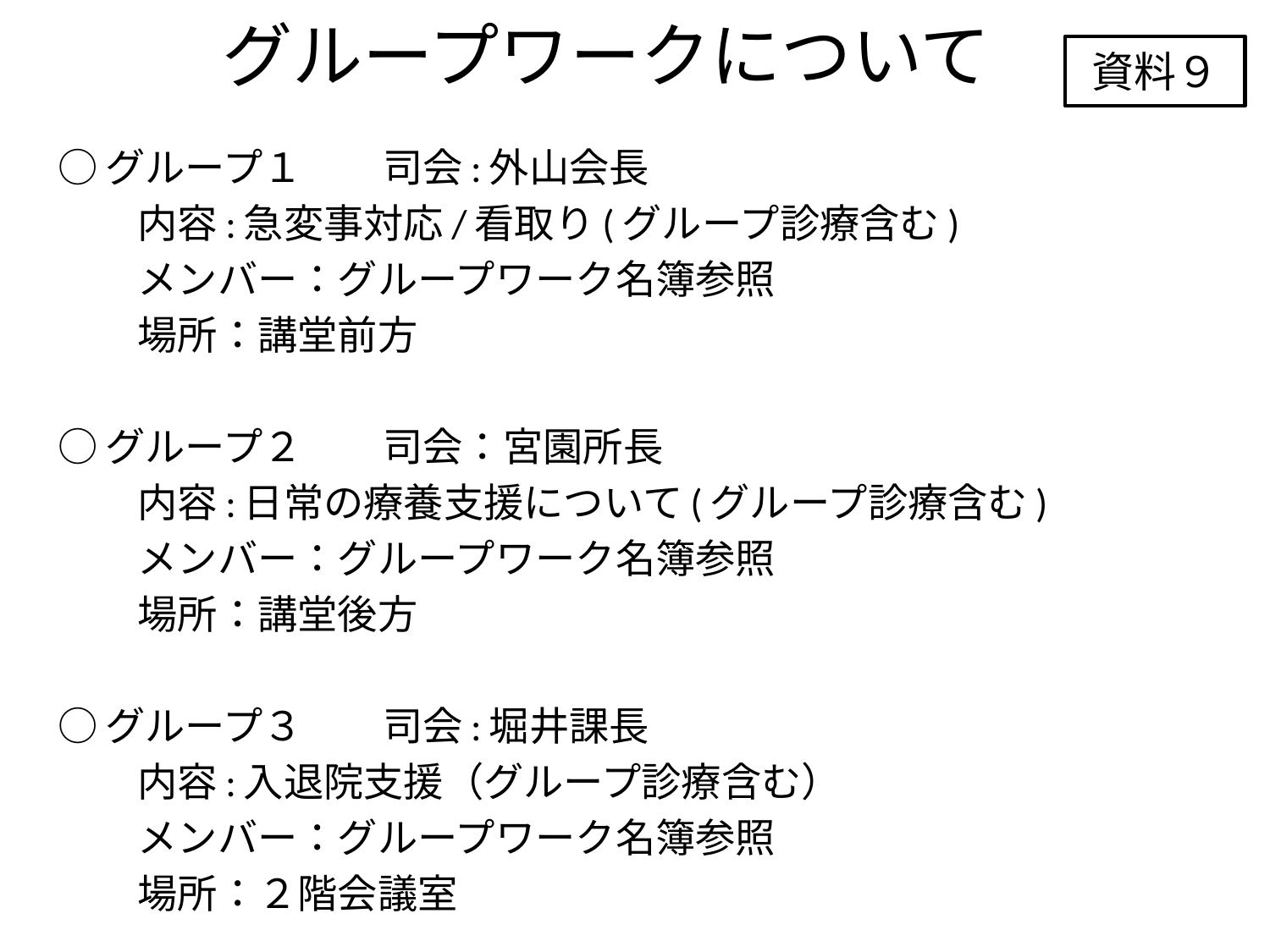

# グループワークについて
資料９
○グループ１　　司会:外山会長
　　内容:急変事対応/看取り(グループ診療含む)
　　メンバー：グループワーク名簿参照
　　場所：講堂前方

○グループ２　　司会：宮園所長
　　内容:日常の療養支援について(グループ診療含む)
　　メンバー：グループワーク名簿参照
　　場所：講堂後方

○グループ３　　司会:堀井課長
　　内容:入退院支援（グループ診療含む）
　　メンバー：グループワーク名簿参照
　　場所：２階会議室